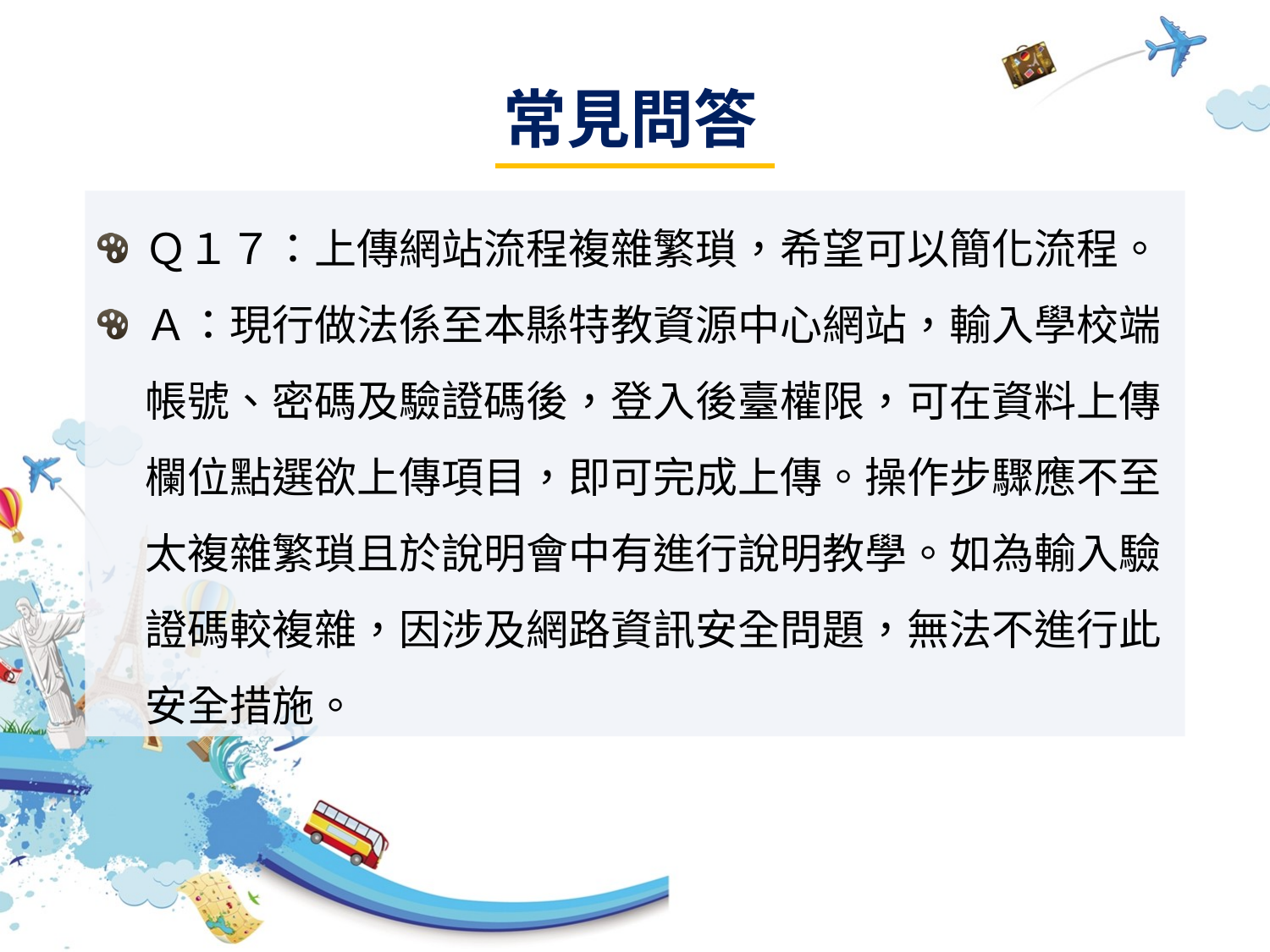

# 常見問答
Ｑ１７：上傳網站流程複雜繁瑣，希望可以簡化流程。
Ａ：現行做法係至本縣特教資源中心網站，輸入學校端帳號、密碼及驗證碼後，登入後臺權限，可在資料上傳欄位點選欲上傳項目，即可完成上傳。操作步驟應不至太複雜繁瑣且於說明會中有進行說明教學。如為輸入驗證碼較複雜，因涉及網路資訊安全問題，無法不進行此安全措施。